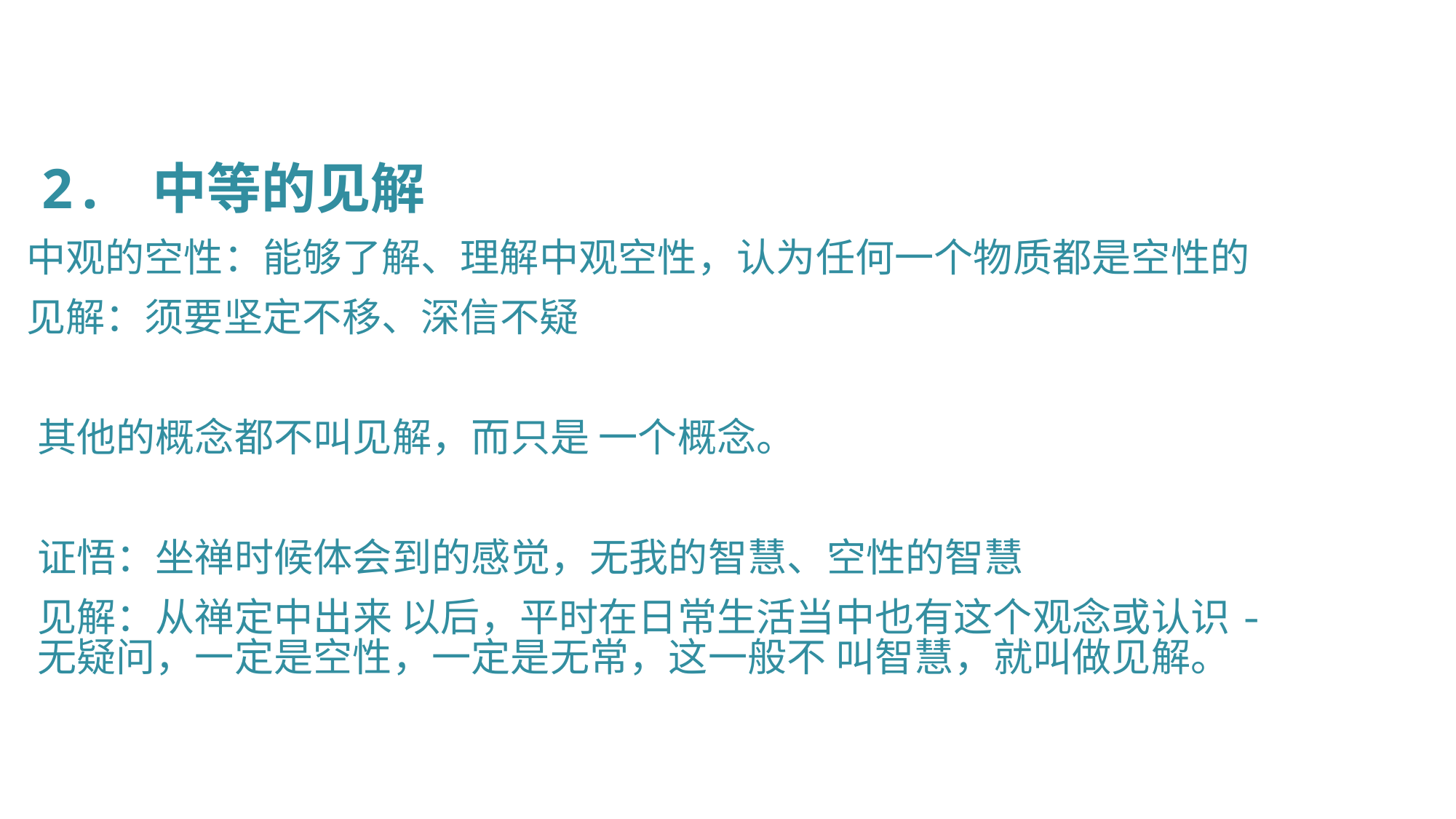

#
2. 中等的见解
中观的空性：能够了解、理解中观空性，认为任何一个物质都是空性的
见解：须要坚定不移、深信不疑

其他的概念都不叫见解，而只是 一个概念。

证悟：坐禅时候体会到的感觉，无我的智慧、空性的智慧
见解：从禅定中出来 以后，平时在日常生活当中也有这个观念或认识-无疑问，一定是空性，一定是无常，这一般不 叫智慧，就叫做见解。